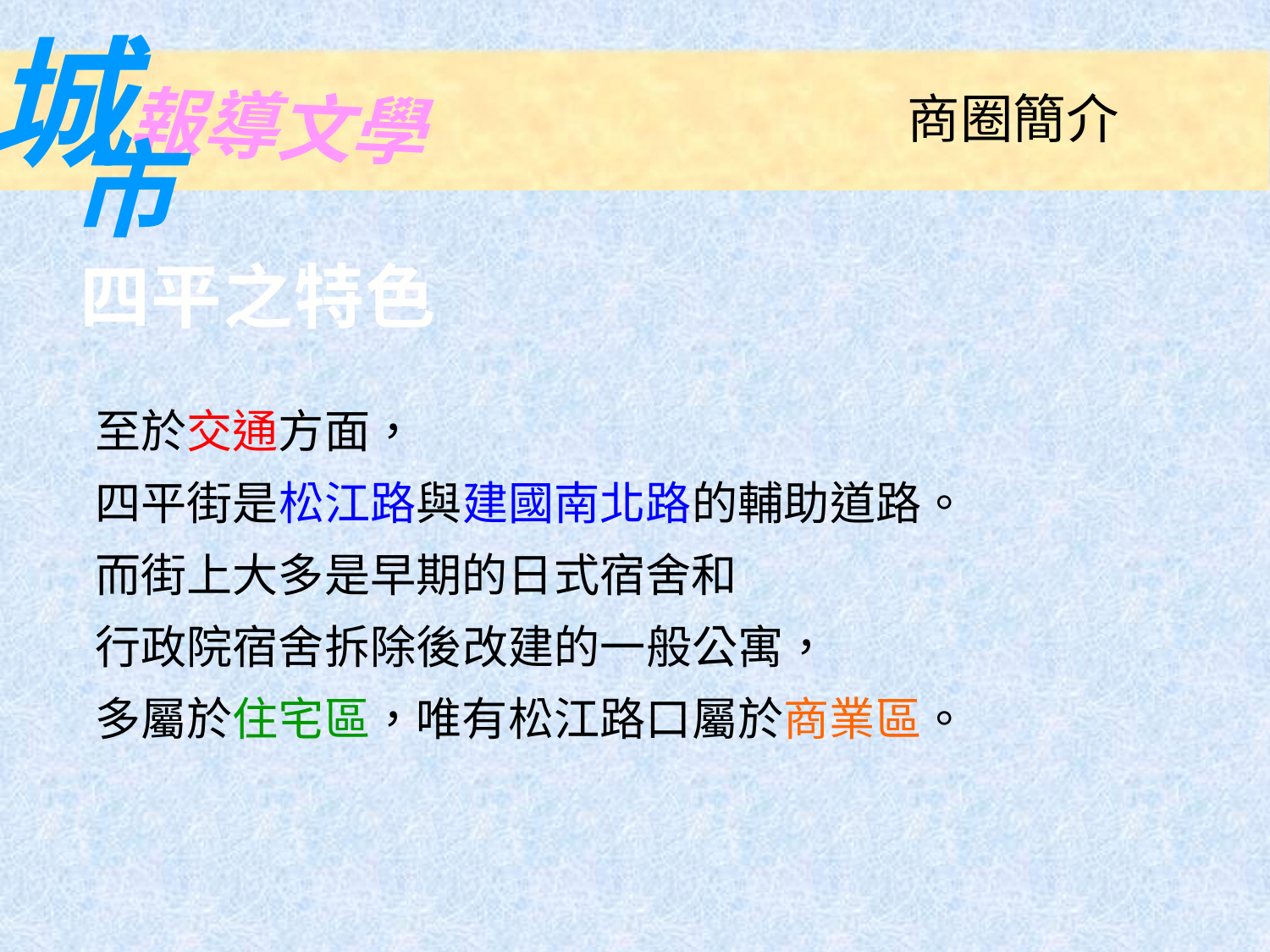

城

報導文學
市
商圈簡介
四平之特色
至於交通方面，

四平街是松江路與建國南北路的輔助道路。

而街上大多是早期的日式宿舍和

行政院宿舍拆除後改建的一般公寓，

多屬於住宅區，唯有松江路口屬於商業區。